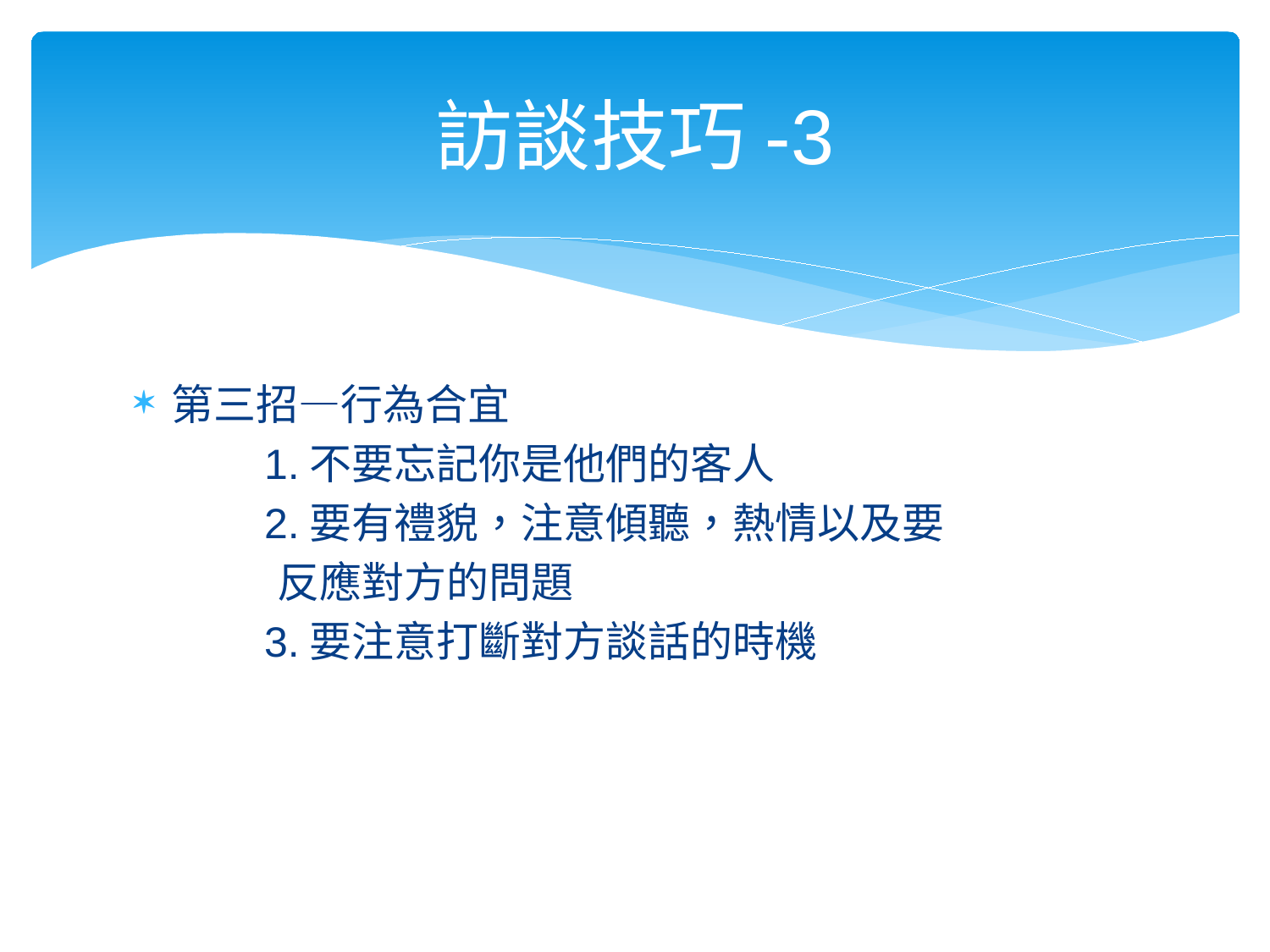

# 訪談技巧-3
第三招—行為合宜
           1.不要忘記你是他們的客人
           2.要有禮貌，注意傾聽，熱情以及要
              反應對方的問題
           3.要注意打斷對方談話的時機